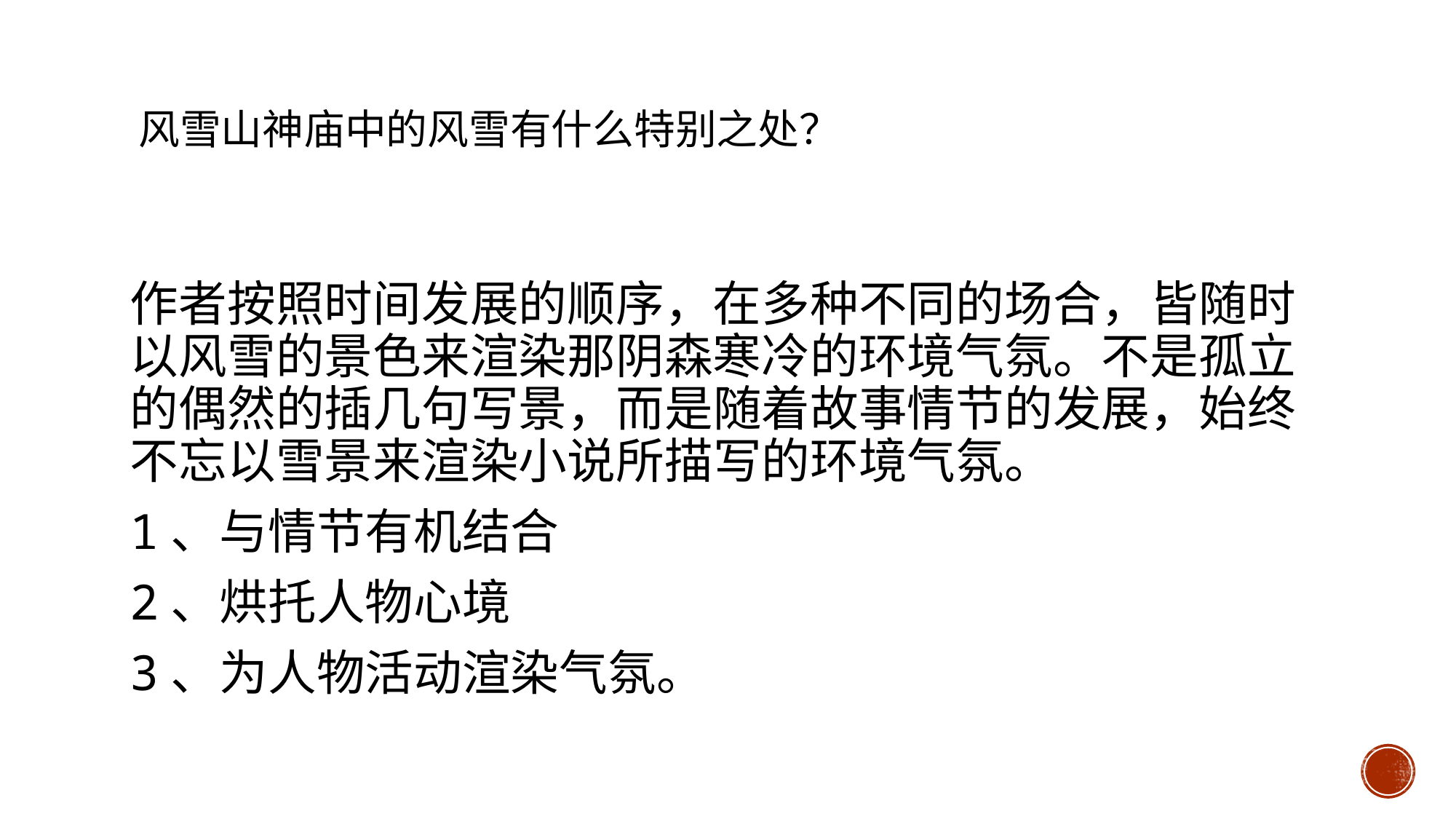

# 风雪山神庙中的风雪有什么特别之处？
作者按照时间发展的顺序，在多种不同的场合，皆随时以风雪的景色来渲染那阴森寒冷的环境气氛。不是孤立的偶然的插几句写景，而是随着故事情节的发展，始终不忘以雪景来渲染小说所描写的环境气氛。
1、与情节有机结合
2、烘托人物心境
3、为人物活动渲染气氛。